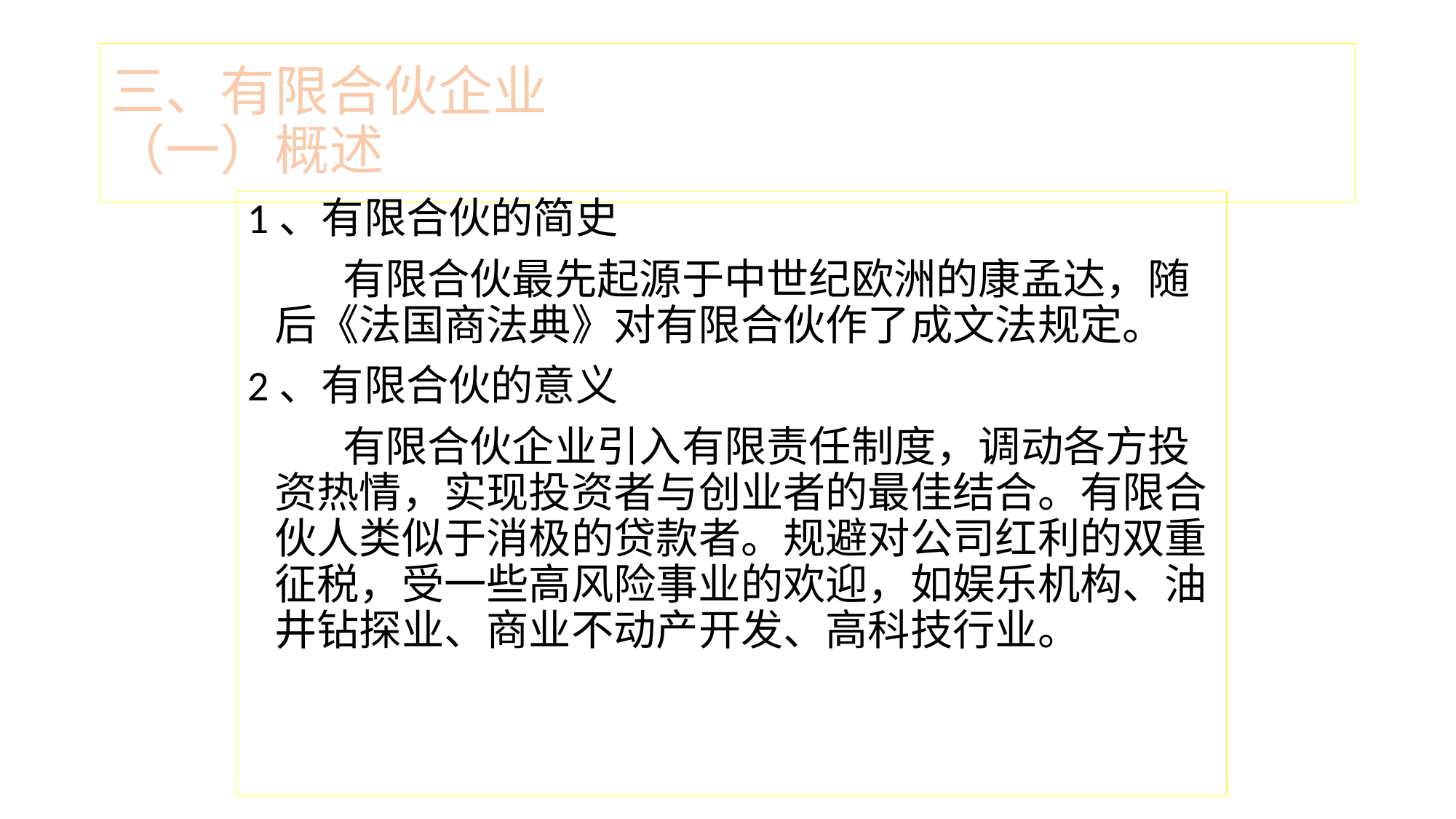

# 三、有限合伙企业 （一）概述
1、有限合伙的简史
         有限合伙最先起源于中世纪欧洲的康孟达，随后《法国商法典》对有限合伙作了成文法规定。
2、有限合伙的意义
         有限合伙企业引入有限责任制度，调动各方投资热情，实现投资者与创业者的最佳结合。有限合伙人类似于消极的贷款者。规避对公司红利的双重征税，受一些高风险事业的欢迎，如娱乐机构、油井钻探业、商业不动产开发、高科技行业。